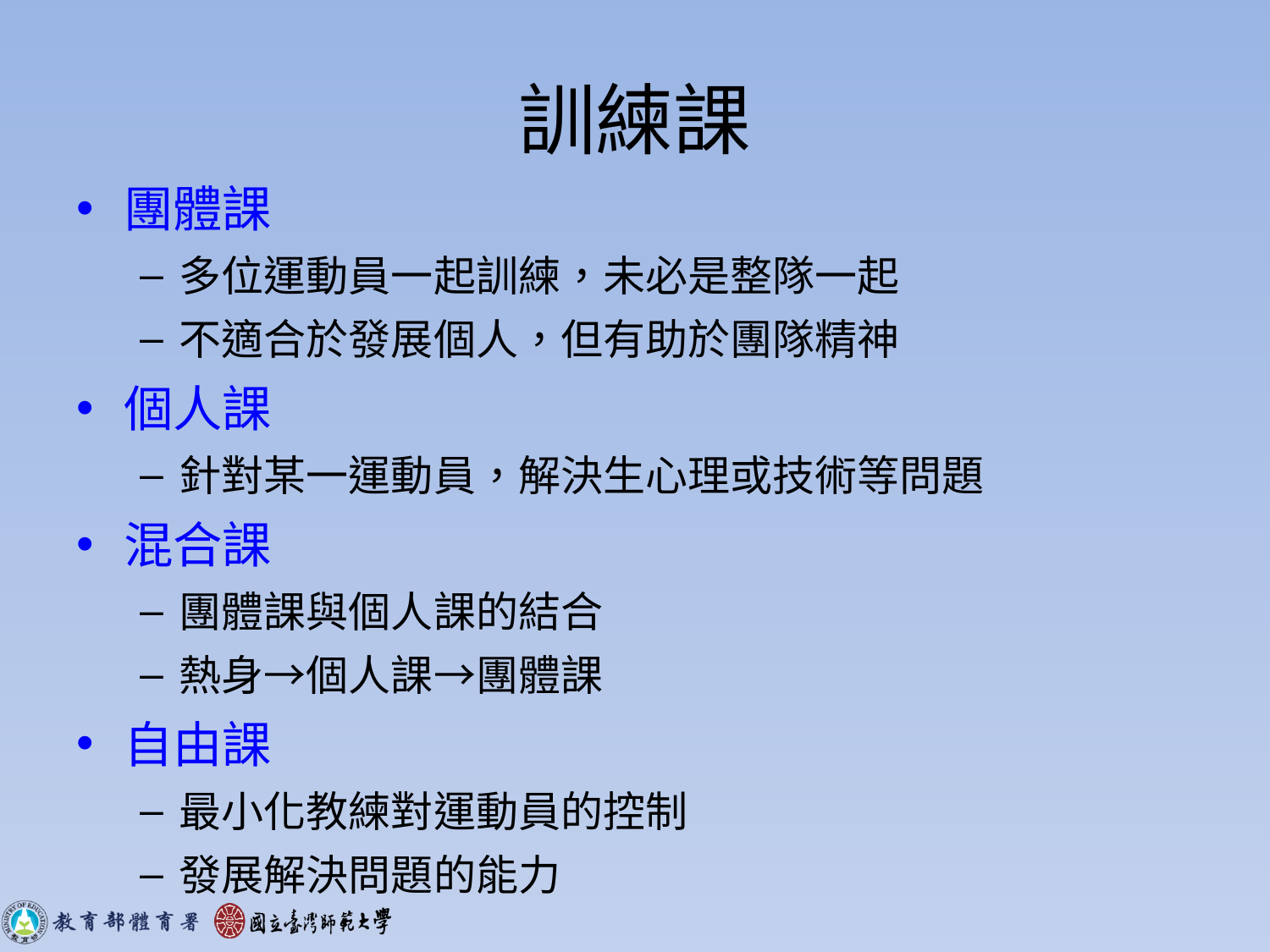

# 訓練課
團體課
多位運動員一起訓練，未必是整隊一起
不適合於發展個人，但有助於團隊精神
個人課
針對某一運動員，解決生心理或技術等問題
混合課
團體課與個人課的結合
熱身→個人課→團體課
自由課
最小化教練對運動員的控制
發展解決問題的能力